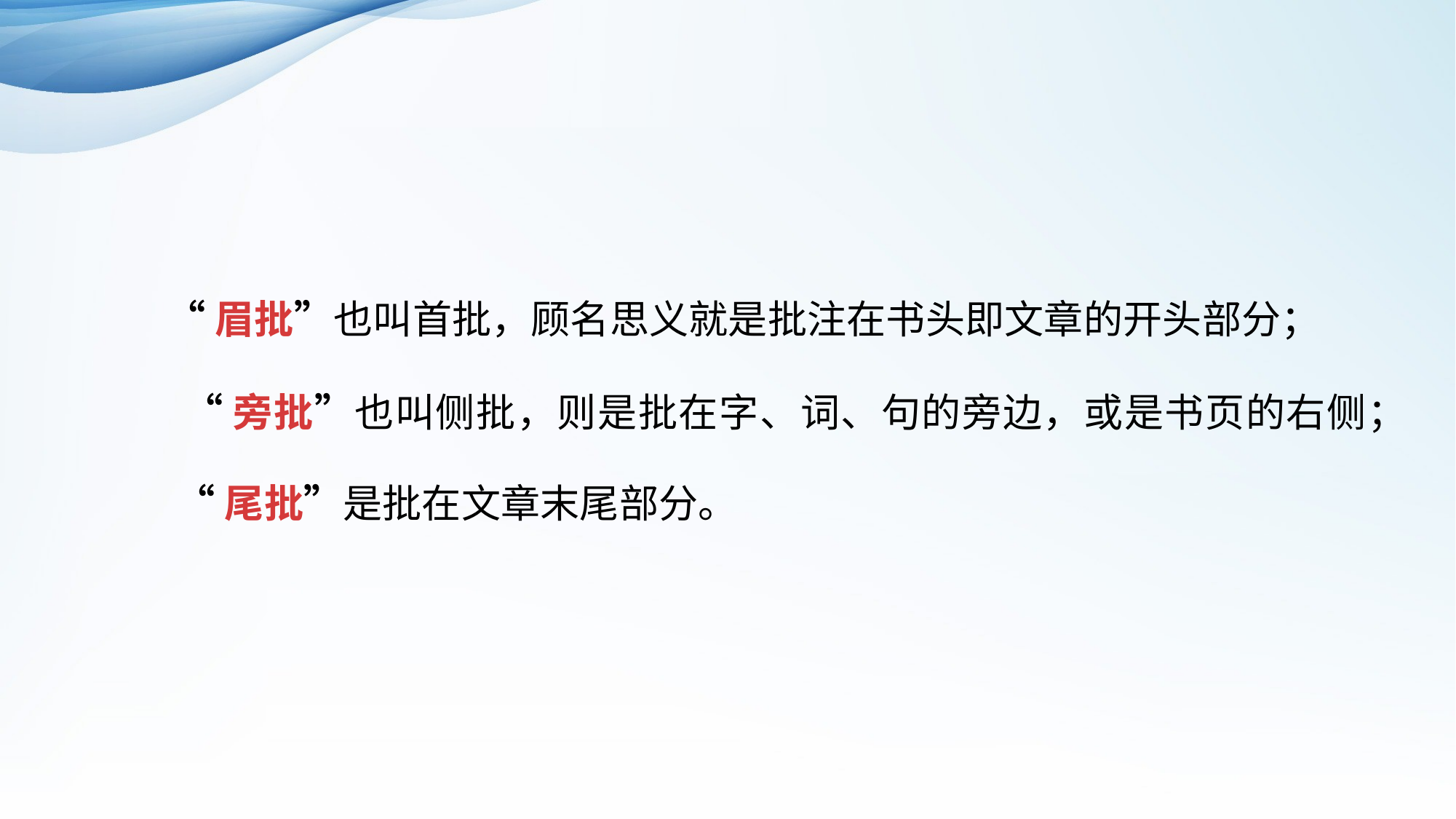

“眉批”也叫首批，顾名思义就是批注在书头即文章的开头部分；
      “旁批”也叫侧批，则是批在字、词、句的旁边，或是书页的右侧；
      “尾批”是批在文章末尾部分。